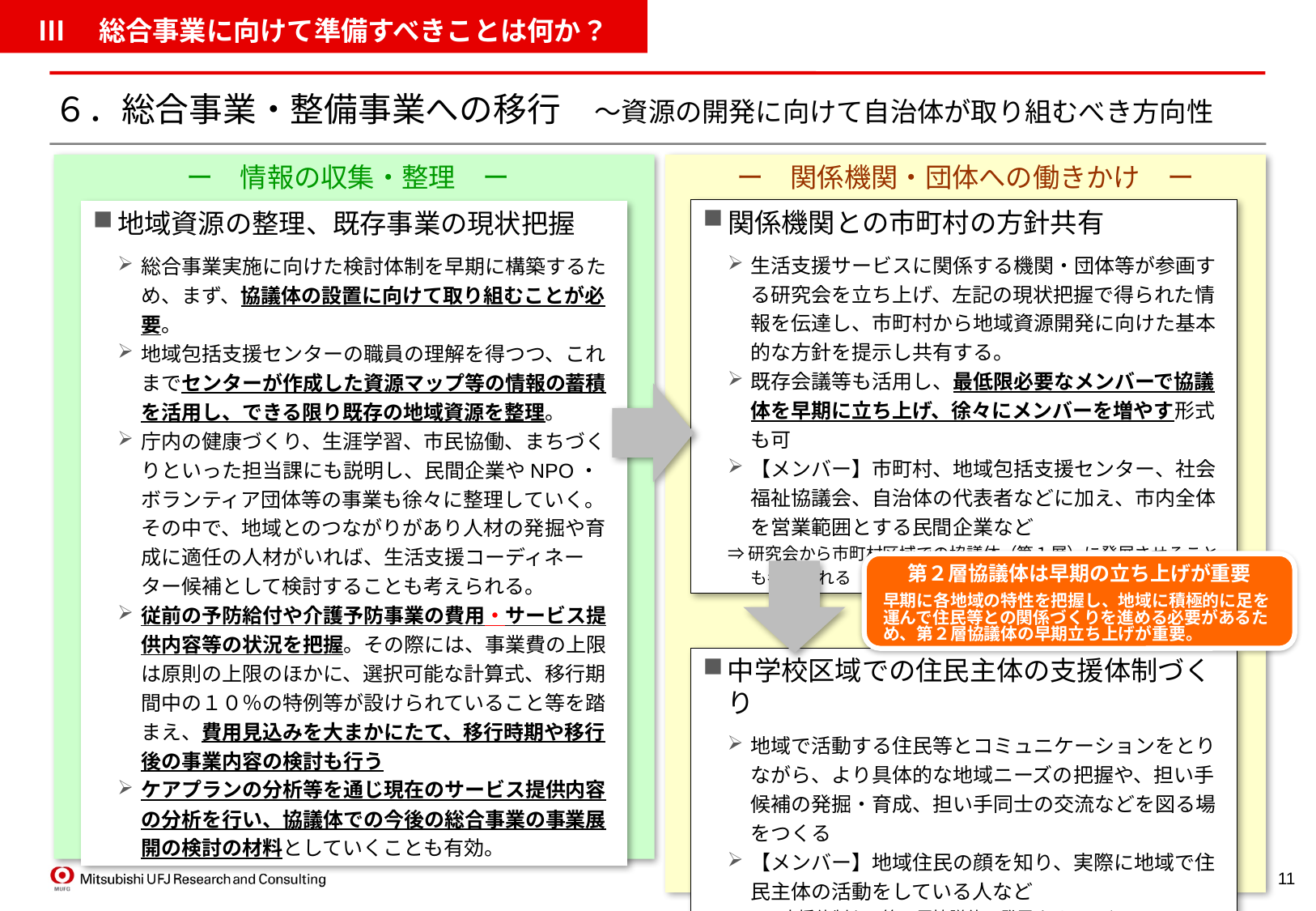

Ⅲ　総合事業に向けて準備すべきことは何か？
# ６．総合事業・整備事業への移行　～資源の開発に向けて自治体が取り組むべき方向性

ー　情報の収集・整理　ー
ー　関係機関・団体への働きかけ　ー
関係機関との市町村の方針共有
生活支援サービスに関係する機関・団体等が参画する研究会を立ち上げ、左記の現状把握で得られた情報を伝達し、市町村から地域資源開発に向けた基本的な方針を提示し共有する。
既存会議等も活用し、最低限必要なメンバーで協議体を早期に立ち上げ、徐々にメンバーを増やす形式も可
【メンバー】市町村、地域包括支援センター、社会福祉協議会、自治体の代表者などに加え、市内全体を営業範囲とする民間企業など
⇒研究会から市町村区域での協議体（第１層）に発展させることも考えられる
地域資源の整理、既存事業の現状把握
総合事業実施に向けた検討体制を早期に構築するため、まず、協議体の設置に向けて取り組むことが必要。
地域包括支援センターの職員の理解を得つつ、これまでセンターが作成した資源マップ等の情報の蓄積を活用し、できる限り既存の地域資源を整理。
庁内の健康づくり、生涯学習、市民協働、まちづくりといった担当課にも説明し、民間企業やNPO・ボランティア団体等の事業も徐々に整理していく。その中で、地域とのつながりがあり人材の発掘や育成に適任の人材がいれば、生活支援コーディネーター候補として検討することも考えられる。
従前の予防給付や介護予防事業の費用・サービス提供内容等の状況を把握。その際には、事業費の上限は原則の上限のほかに、選択可能な計算式、移行期間中の１０％の特例等が設けられていること等を踏まえ、費用見込みを大まかにたて、移行時期や移行後の事業内容の検討も行う
ケアプランの分析等を通じ現在のサービス提供内容の分析を行い、協議体での今後の総合事業の事業展開の検討の材料としていくことも有効。

第２層協議体は早期の立ち上げが重要
早期に各地域の特性を把握し、地域に積極的に足を運んで住民等との関係づくりを進める必要があるため、第２層協議体の早期立ち上げが重要。

中学校区域での住民主体の支援体制づくり
地域で活動する住民等とコミュニケーションをとりながら、より具体的な地域ニーズの把握や、担い手候補の発掘・育成、担い手同士の交流などを図る場をつくる
【メンバー】地域住民の顔を知り、実際に地域で住民主体の活動をしている人など
⇒この支援体制を、第２層協議体に発展させていく。
11